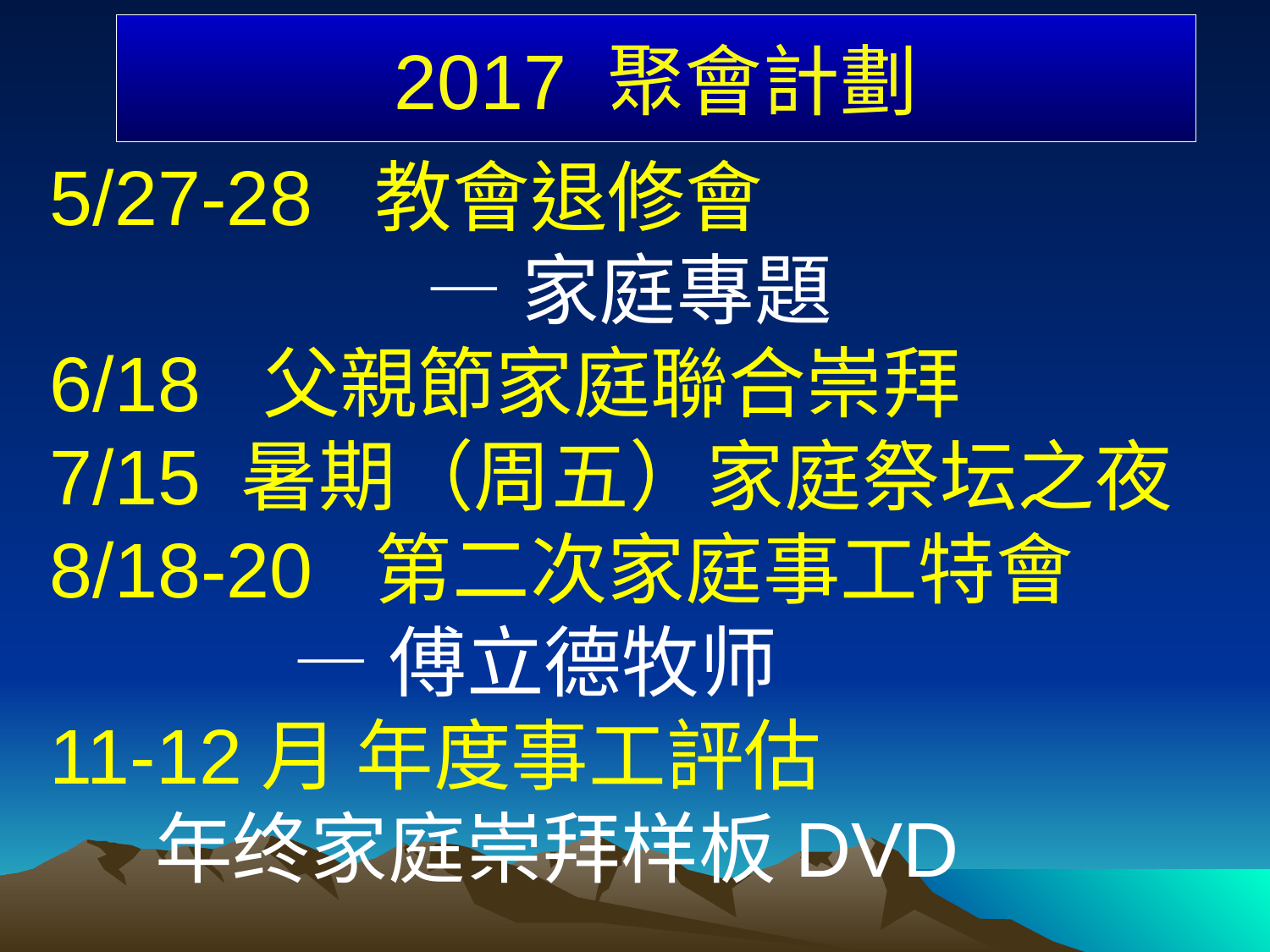

# 2017 聚會計劃
5/27-28  教會退修會
		       —家庭專題
6/18  父親節家庭聯合崇拜
7/15 暑期（周五）家庭祭坛之夜
8/18-20  第二次家庭事工特會
              —傅立德牧师
11-12月 年度事工評估
     年终家庭崇拜样板DVD